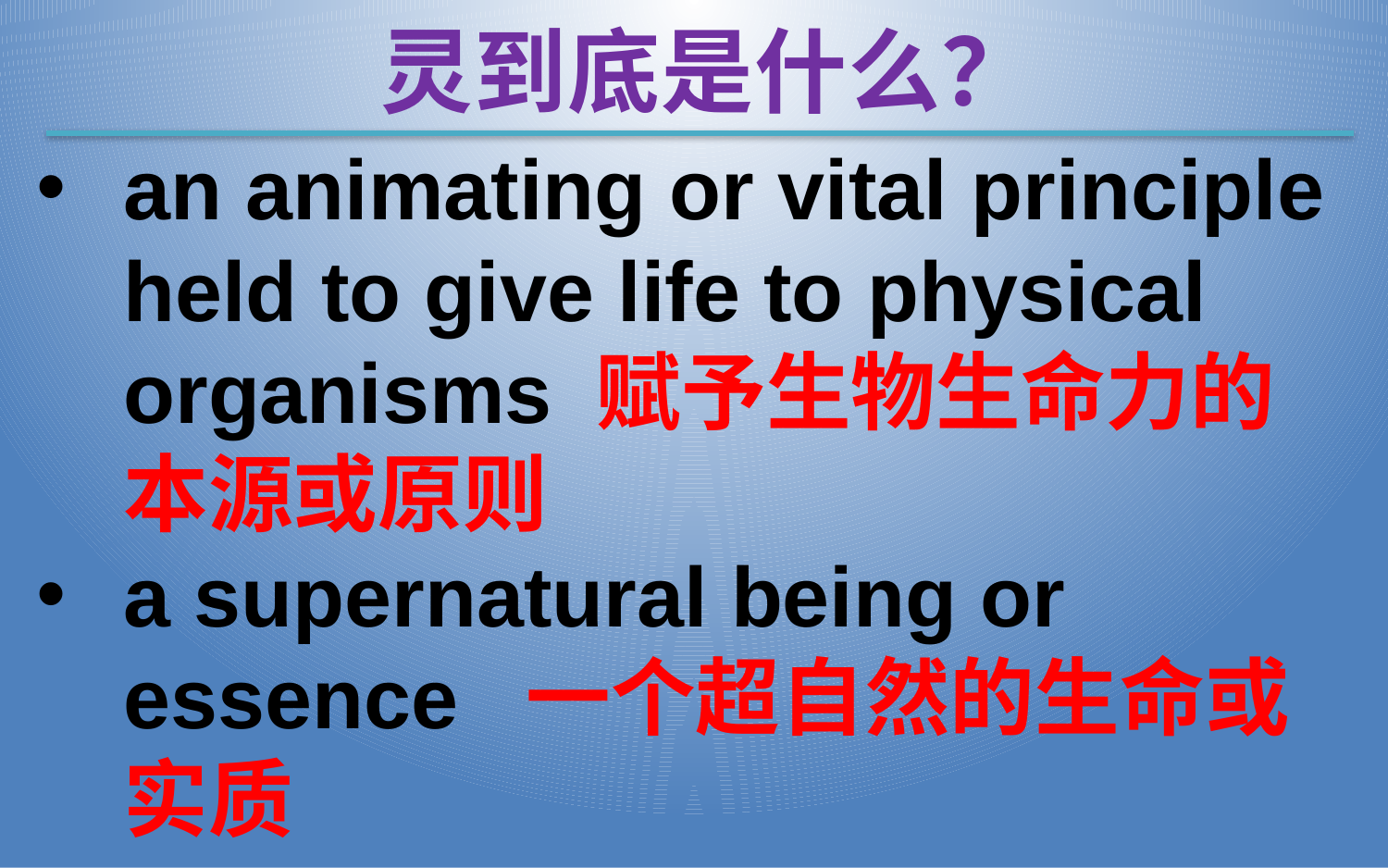

灵到底是什么？
an animating or vital principle held to give life to physical organisms 赋予生物生命力的本源或原则
a supernatural being or essence  一个超自然的生命或实质